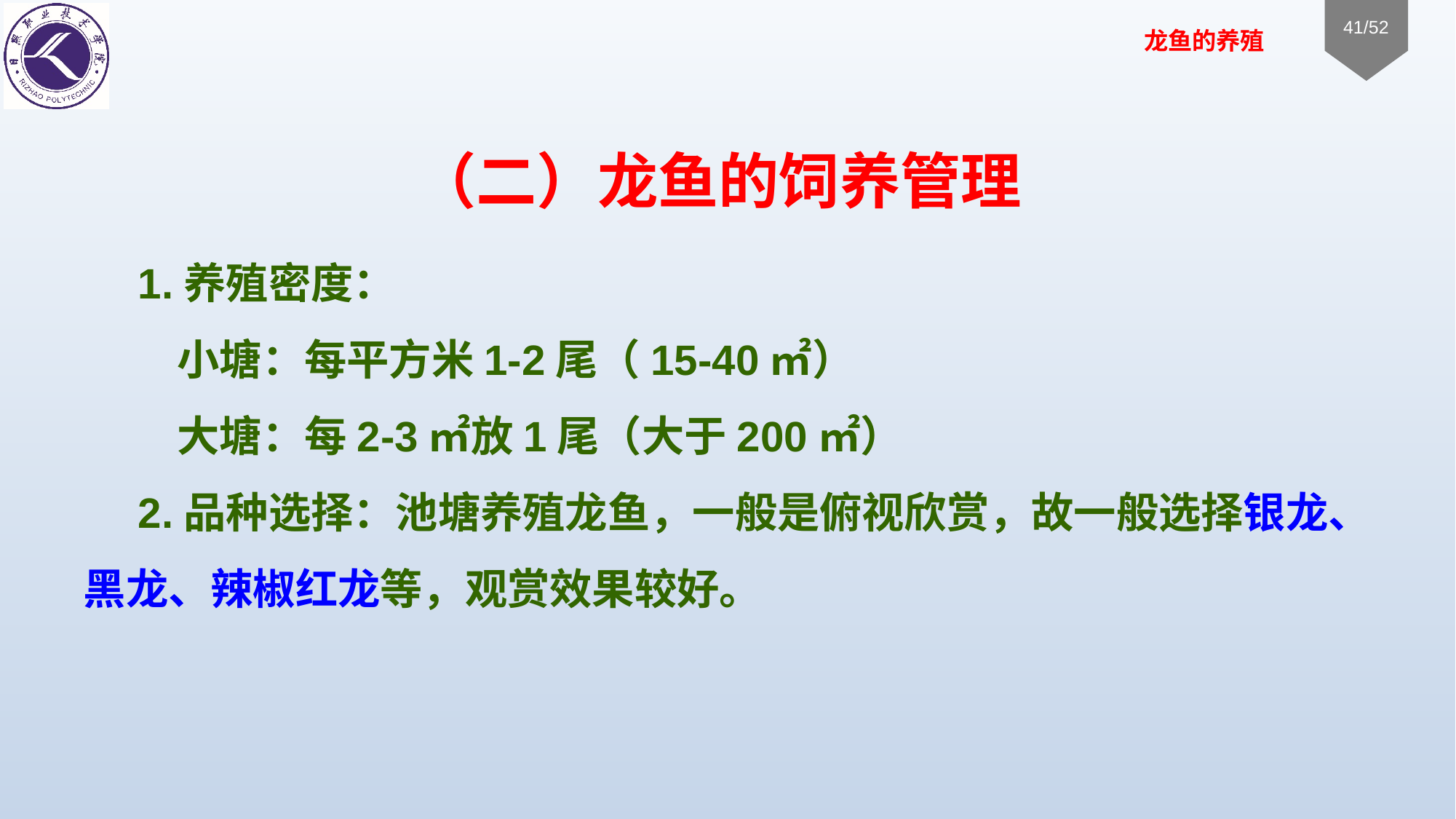

# （二）龙鱼的饲养管理
1.养殖密度：
   小塘：每平方米1-2尾（15-40㎡）
   大塘：每2-3㎡放1尾（大于200㎡）
2.品种选择：池塘养殖龙鱼，一般是俯视欣赏，故一般选择银龙、黑龙、辣椒红龙等，观赏效果较好。